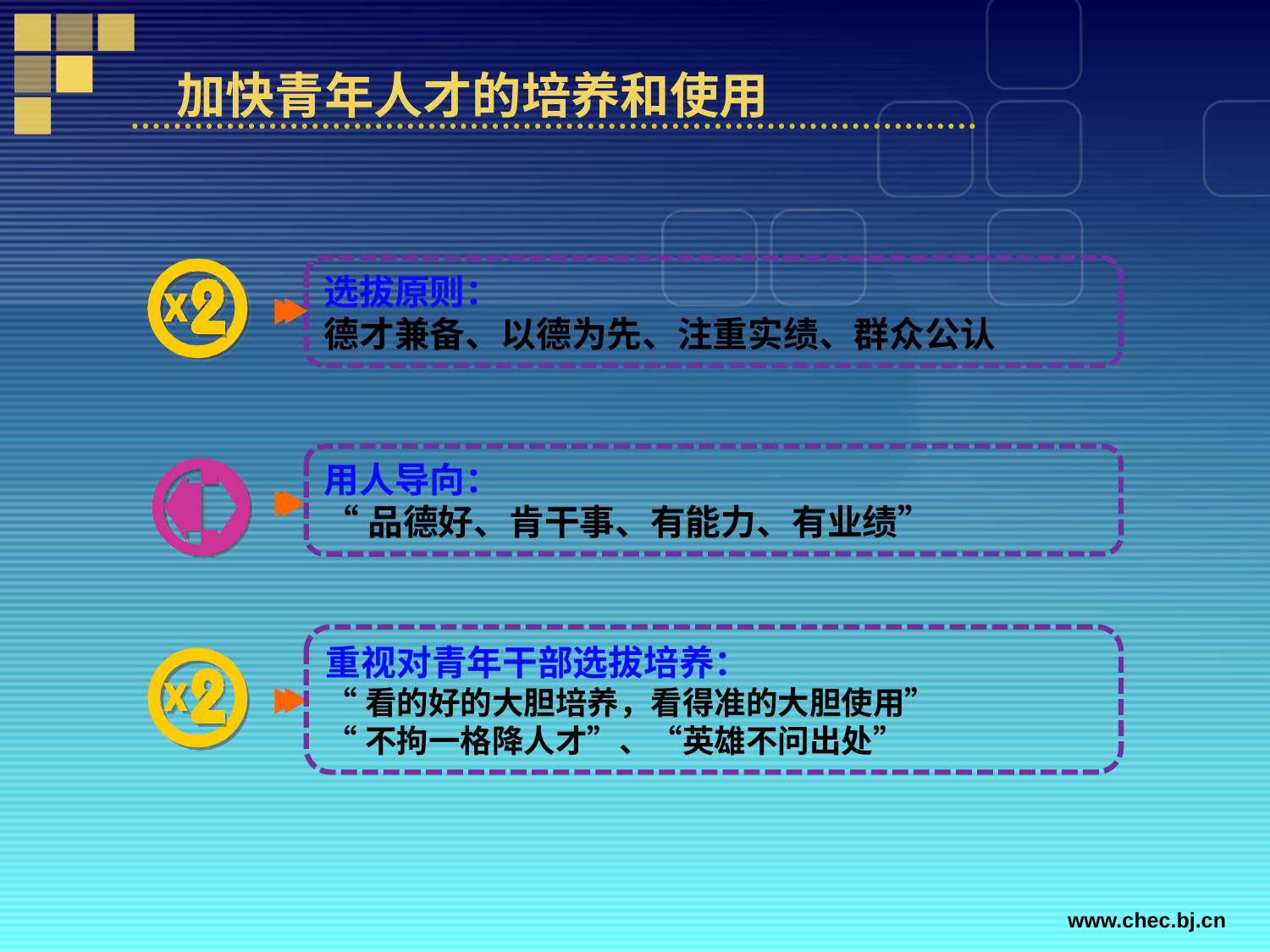

# 加快青年人才的培养和使用

选拔原则：
德才兼备、以德为先、注重实绩、群众公认

用人导向：
“品德好、肯干事、有能力、有业绩”

重视对青年干部选拔培养：
“看的好的大胆培养，看得准的大胆使用”
“不拘一格降人才”、“英雄不问出处”

www.chec.bj.cn